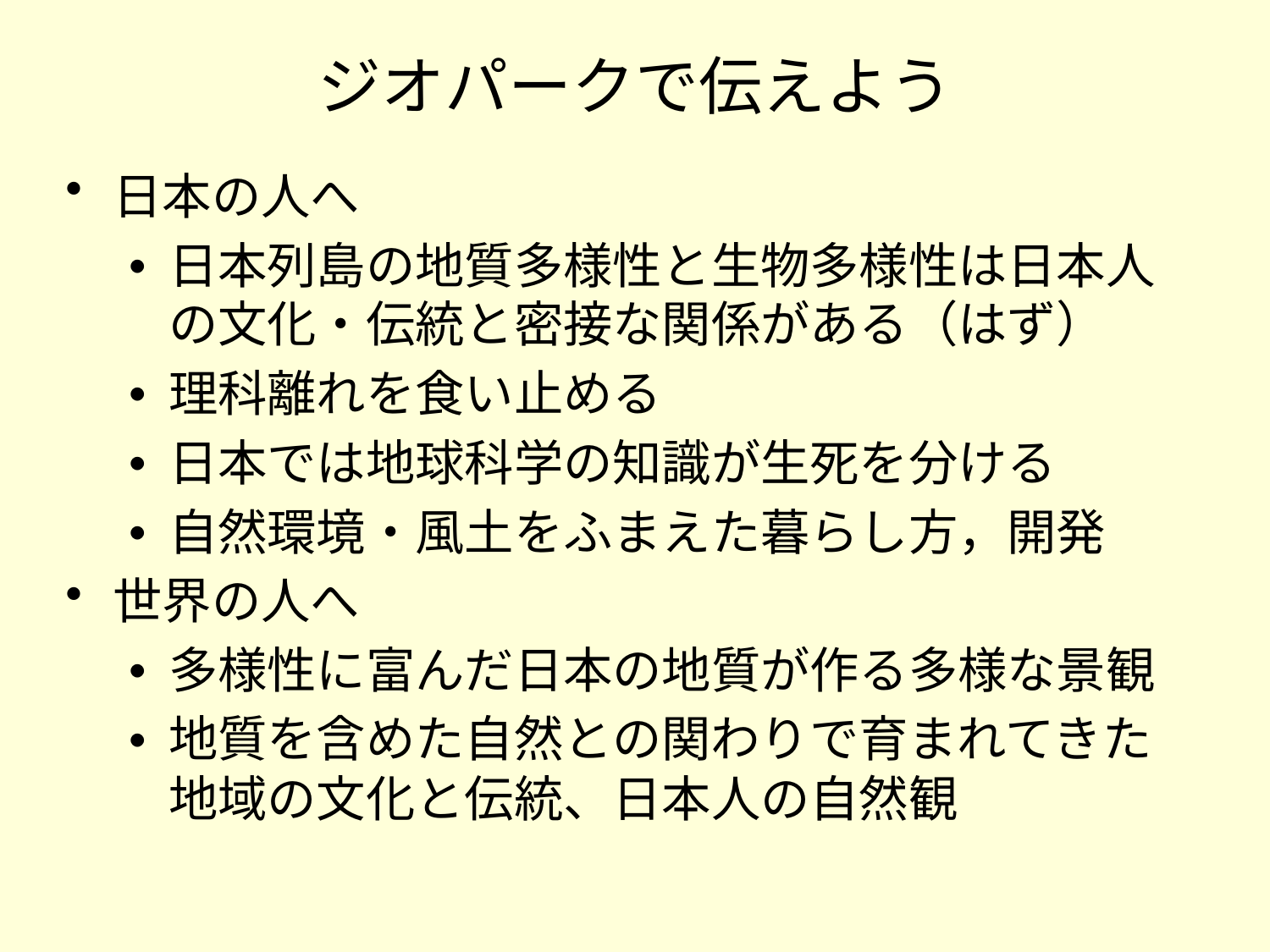

# ジオパークで伝えよう
日本の人へ
日本列島の地質多様性と生物多様性は日本人の文化・伝統と密接な関係がある（はず）
理科離れを食い止める
日本では地球科学の知識が生死を分ける
自然環境・風土をふまえた暮らし方，開発
世界の人へ
多様性に富んだ日本の地質が作る多様な景観
地質を含めた自然との関わりで育まれてきた地域の文化と伝統、日本人の自然観